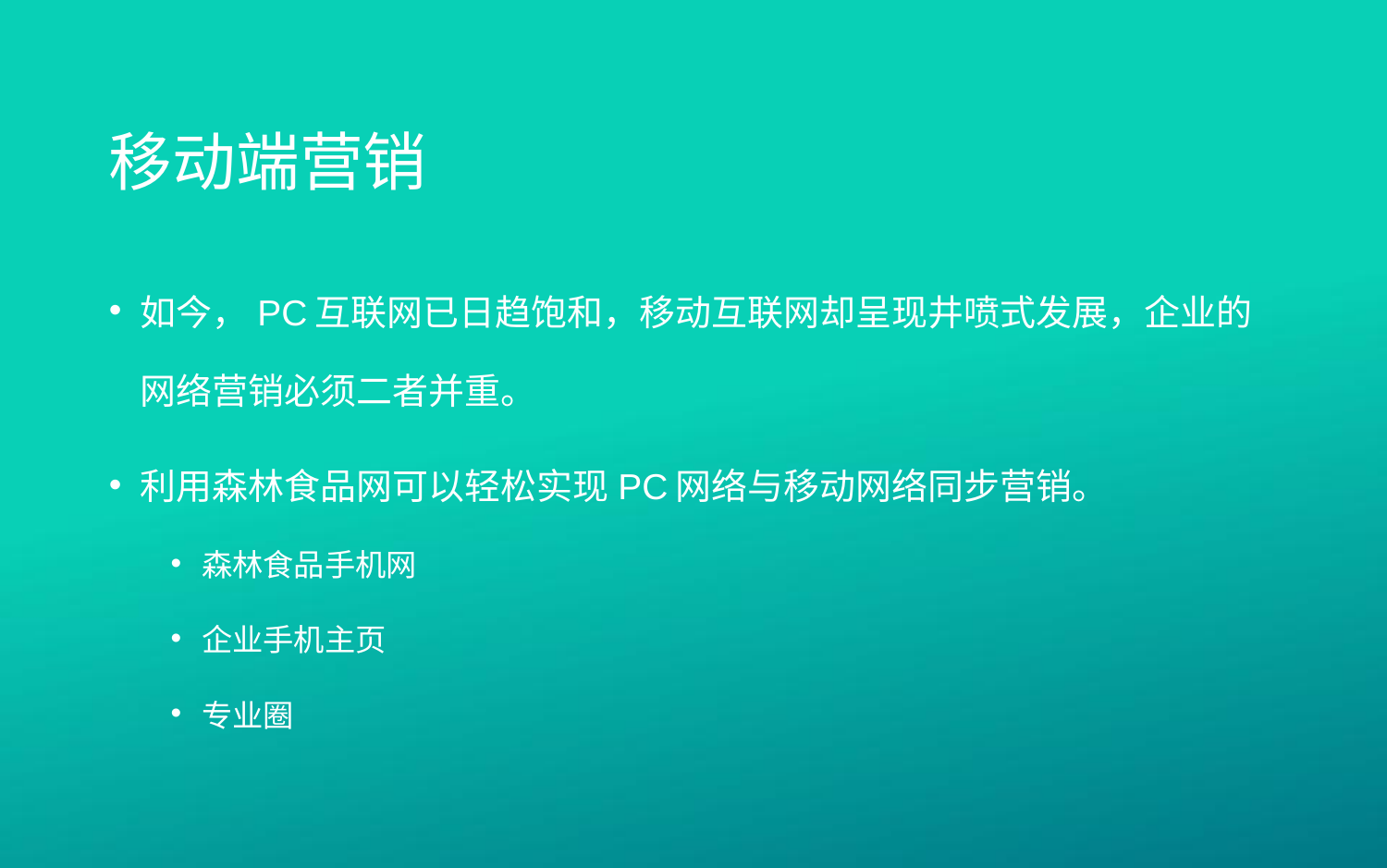

移动端营销
如今，PC互联网已日趋饱和，移动互联网却呈现井喷式发展，企业的网络营销必须二者并重。
利用森林食品网可以轻松实现PC网络与移动网络同步营销。
森林食品手机网
企业手机主页
专业圈